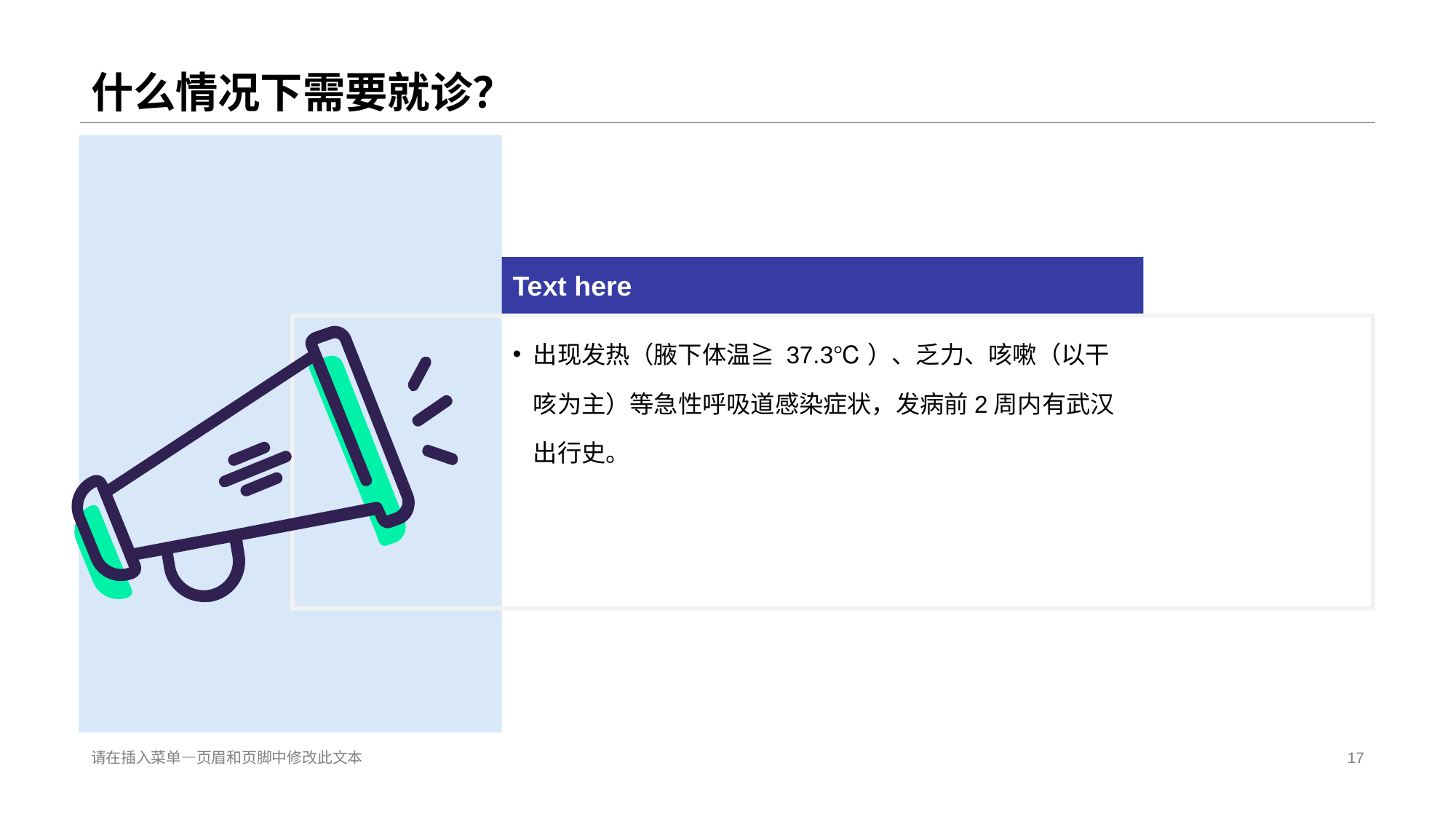

# 什么情况下需要就诊？

Te xt here
出现发热（腋下体温≧ 37.3℃）、乏力、咳嗽（以干咳为主）等急性呼吸道感染症状，发病前2周内有武汉出行史。

请在插入菜单—页眉和页脚中修改此文本
17